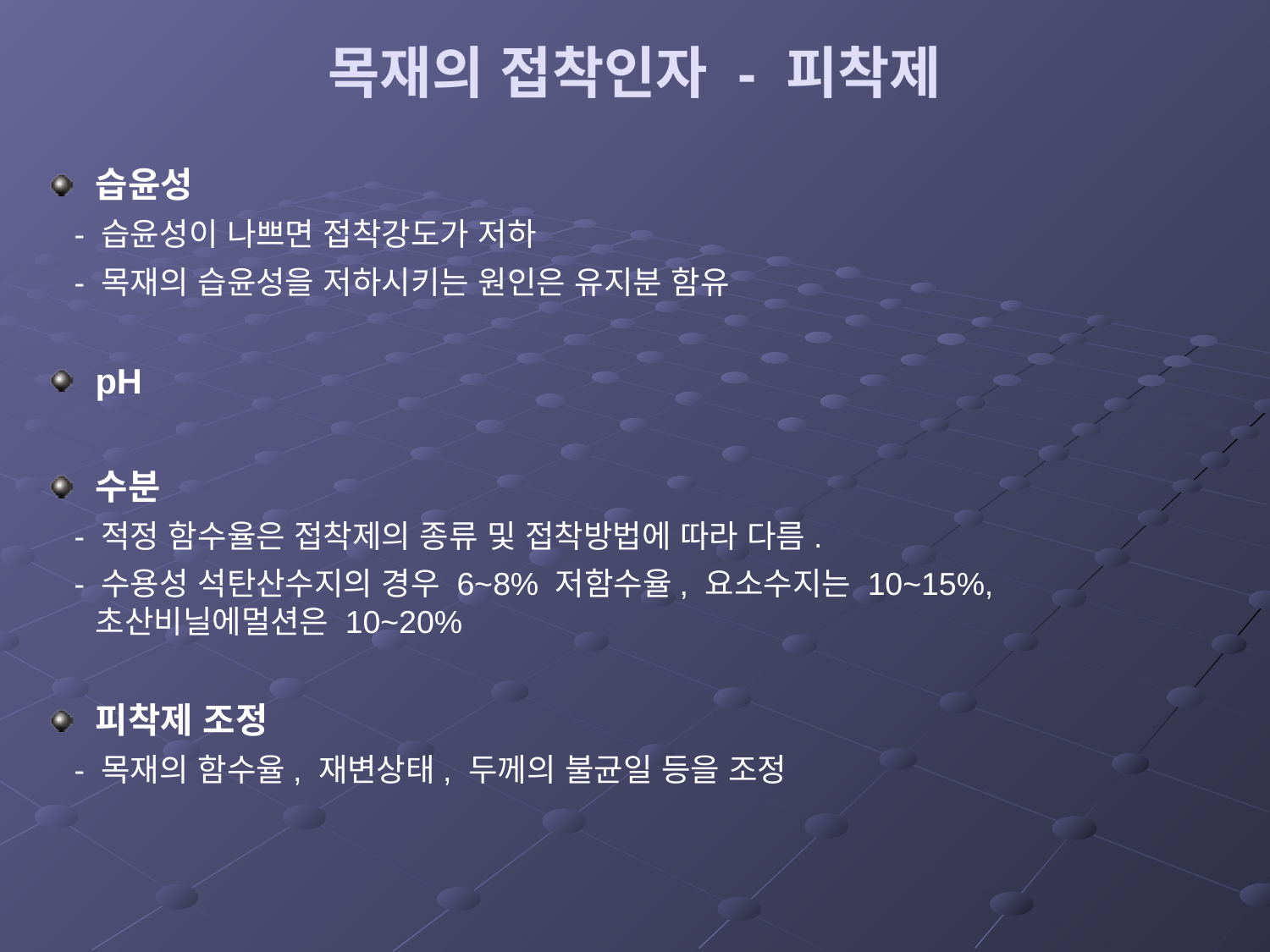

# 목재의 접착인자 - 피착제
습윤성
   - 습윤성이 나쁘면 접착강도가 저하
   - 목재의 습윤성을 저하시키는 원인은 유지분 함유

pH

수분
   - 적정 함수율은 접착제의 종류 및 접착방법에 따라 다름.
   - 수용성 석탄산수지의 경우 6~8% 저함수율, 요소수지는 10~15%, 초산비닐에멀션은 10~20%

피착제 조정
   - 목재의 함수율, 재변상태, 두께의 불균일 등을 조정